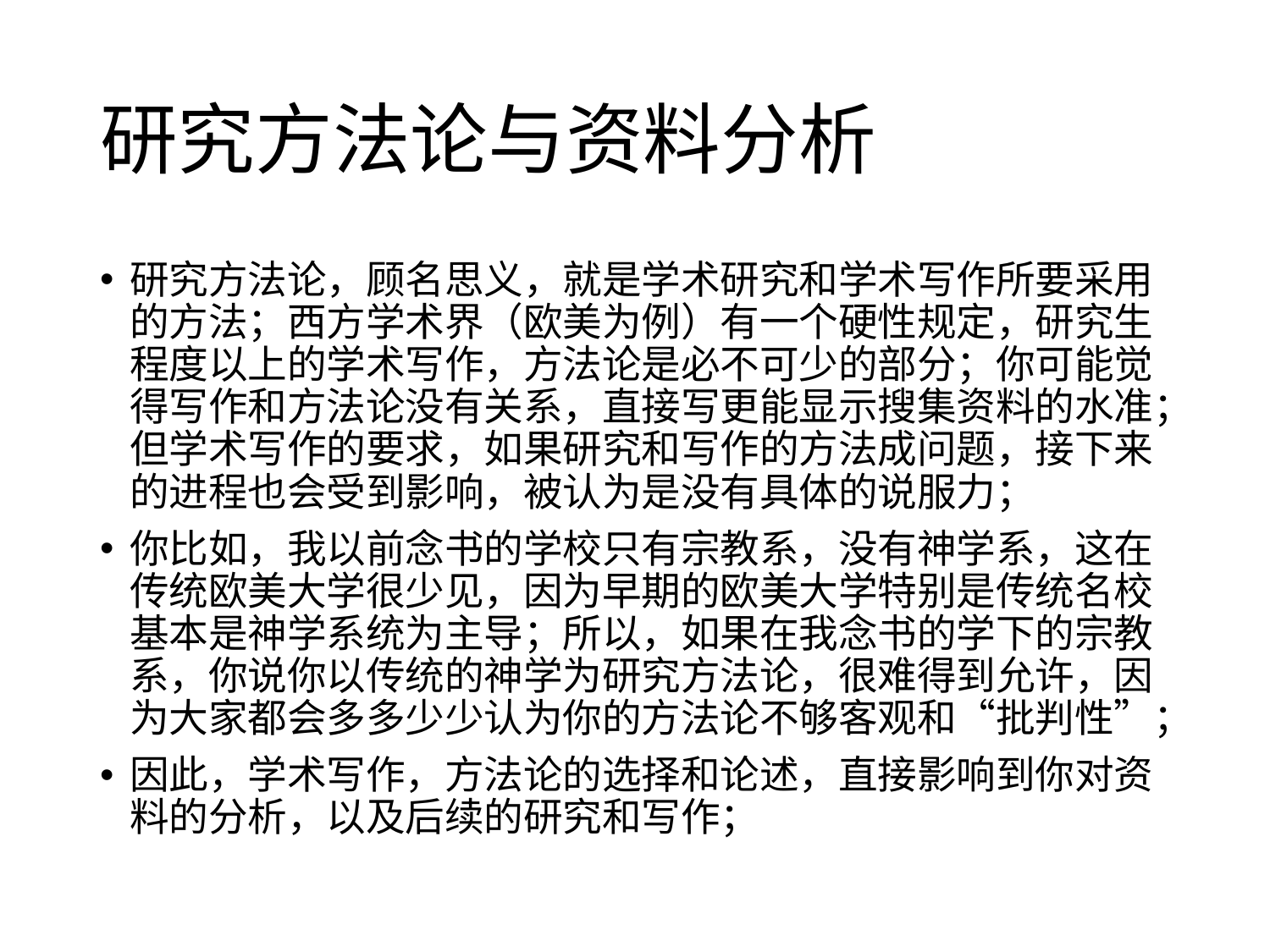

# 研究方法论与资料分析
研究方法论，顾名思义，就是学术研究和学术写作所要采用的方法；西方学术界（欧美为例）有一个硬性规定，研究生程度以上的学术写作，方法论是必不可少的部分；你可能觉得写作和方法论没有关系，直接写更能显示搜集资料的水准；但学术写作的要求，如果研究和写作的方法成问题，接下来的进程也会受到影响，被认为是没有具体的说服力；
你比如，我以前念书的学校只有宗教系，没有神学系，这在传统欧美大学很少见，因为早期的欧美大学特别是传统名校基本是神学系统为主导；所以，如果在我念书的学下的宗教系，你说你以传统的神学为研究方法论，很难得到允许，因为大家都会多多少少认为你的方法论不够客观和“批判性”；
因此，学术写作，方法论的选择和论述，直接影响到你对资料的分析，以及后续的研究和写作；